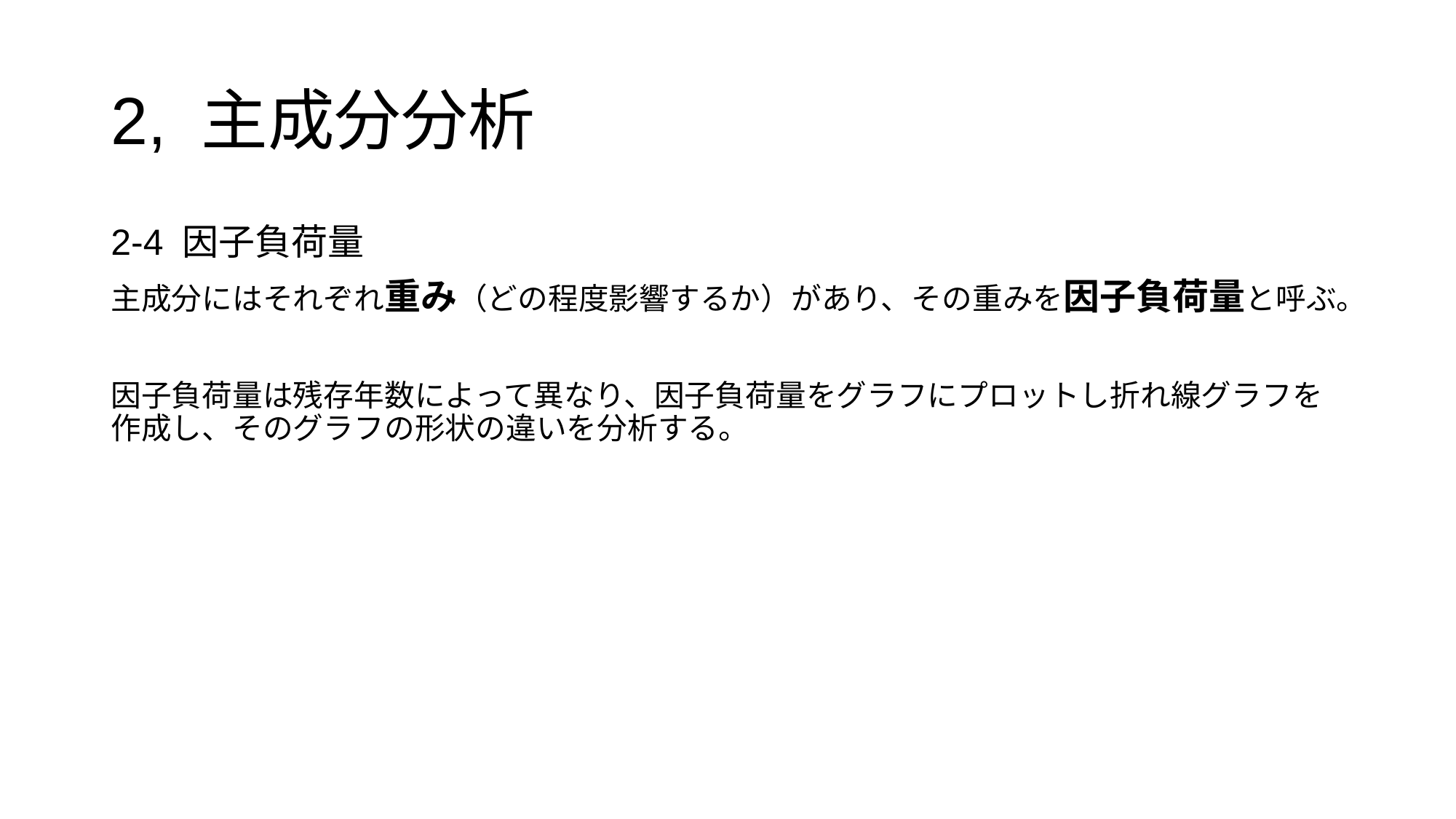

# 2, 主成分分析
2-4 因子負荷量
主成分にはそれぞれ重み（どの程度影響するか）があり、その重みを因子負荷量と呼ぶ。

因子負荷量は残存年数によって異なり、因子負荷量をグラフにプロットし折れ線グラフを作成し、そのグラフの形状の違いを分析する。